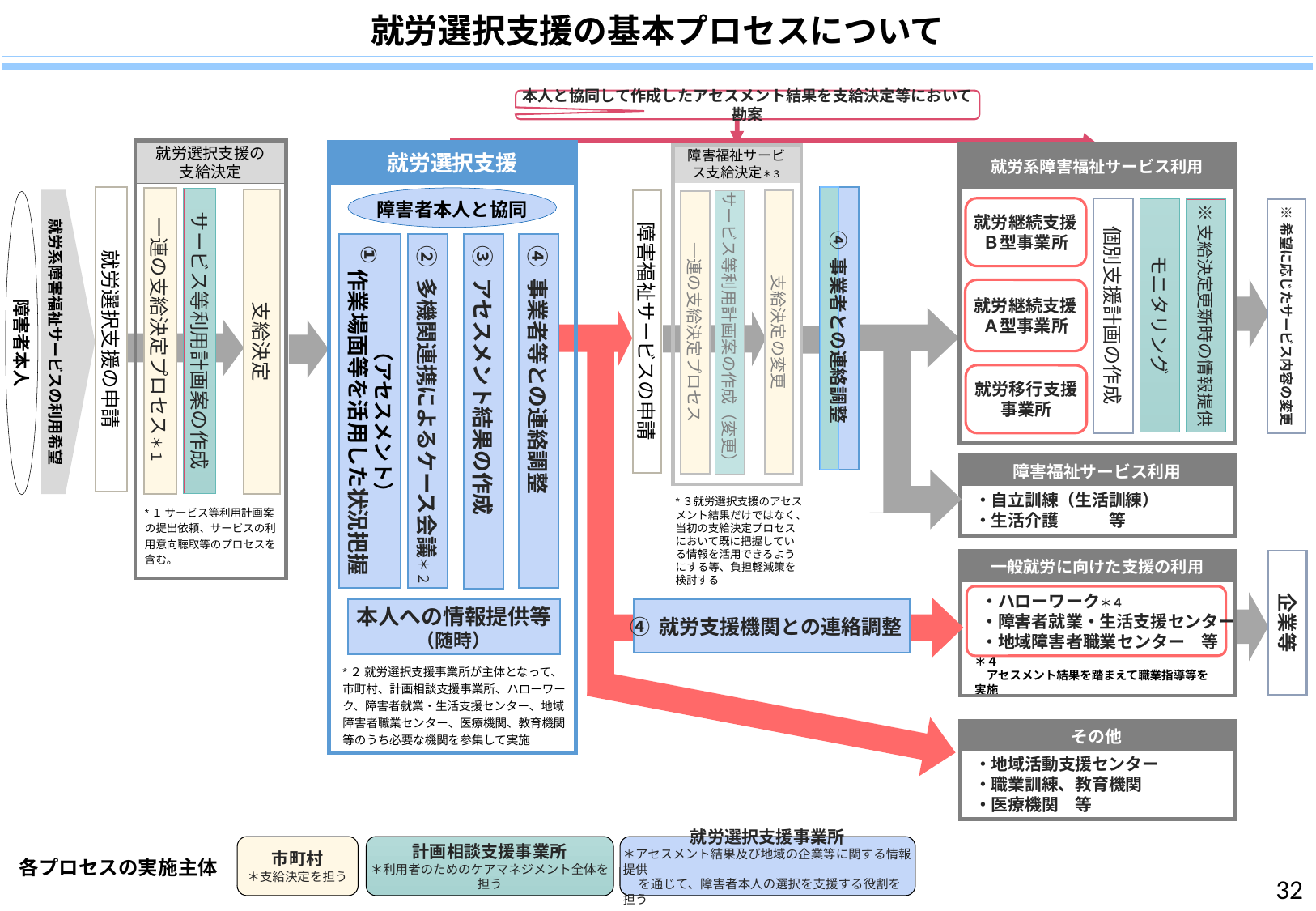

就労選択支援の基本プロセスについて
本人と協同して作成したアセスメント結果を支給決定等において勘案

就労選択支援の
支給決定

就労選択支援
就労系障害福祉サービス利用

障害福祉サービス支給決定＊３

④ 事業者との連絡調整

就労選択支援の申請
障害者本人と協同
一連の支給決定プロセス＊１
サービス等利用計画案の作成
支給決定
就労系障害福祉サービスの利用希望
障害福祉サービスの申請
支給決定の変更
サービス等利用計画案の作成（変更）
障害者本人
一連の支給決定プロセス
個別支援計画の作成
就労継続支援Ｂ型事業所
モニタリング
※希望に応じたサービス内容の変更
※支給決定更新時の情報提供
①
② 多機関連携によるケース会議＊２
③ アセスメント結果の作成
④ 事業者等との連絡調整
（アセスメント）
作業場面等を活用した状況把握

就労継続支援Ａ型事業所

就労移行支援事業所

・自立訓練（生活訓練）
・生活介護　　　等
障害福祉サービス利用

*３就労選択支援のアセスメント結果だけではなく、当初の支給決定プロセスにおいて既に把握している情報を活用できるようにする等、負担軽減策を検討する

*１ サービス等利用計画案の提出依頼、サービスの利用意向聴取等のプロセスを含む。
企業等

一般就労に向けた支援の利用
・ハローワーク＊４
・障害者就業・生活支援センター
・地域障害者職業センター　等

④ 就労支援機関との連絡調整
本人への情報提供等
（随時）
*２ 就労選択支援事業所が主体となって、市町村、計画相談支援事業所、ハローワーク、障害者就業・生活支援センター、地域障害者職業センター、医療機関、教育機関等のうち必要な機関を参集して実施
＊４
　アセスメント結果を踏まえて職業指導等を実施

・地域活動支援センター
・職業訓練、教育機関
・医療機関　等
その他
市町村
＊支給決定を担う
計画相談支援事業所
＊利用者のためのケアマネジメント全体を担う
就労選択支援事業所
＊アセスメント結果及び地域の企業等に関する情報提供
　 を通じて、障害者本人の選択を支援する役割を担う
各プロセスの実施主体
32